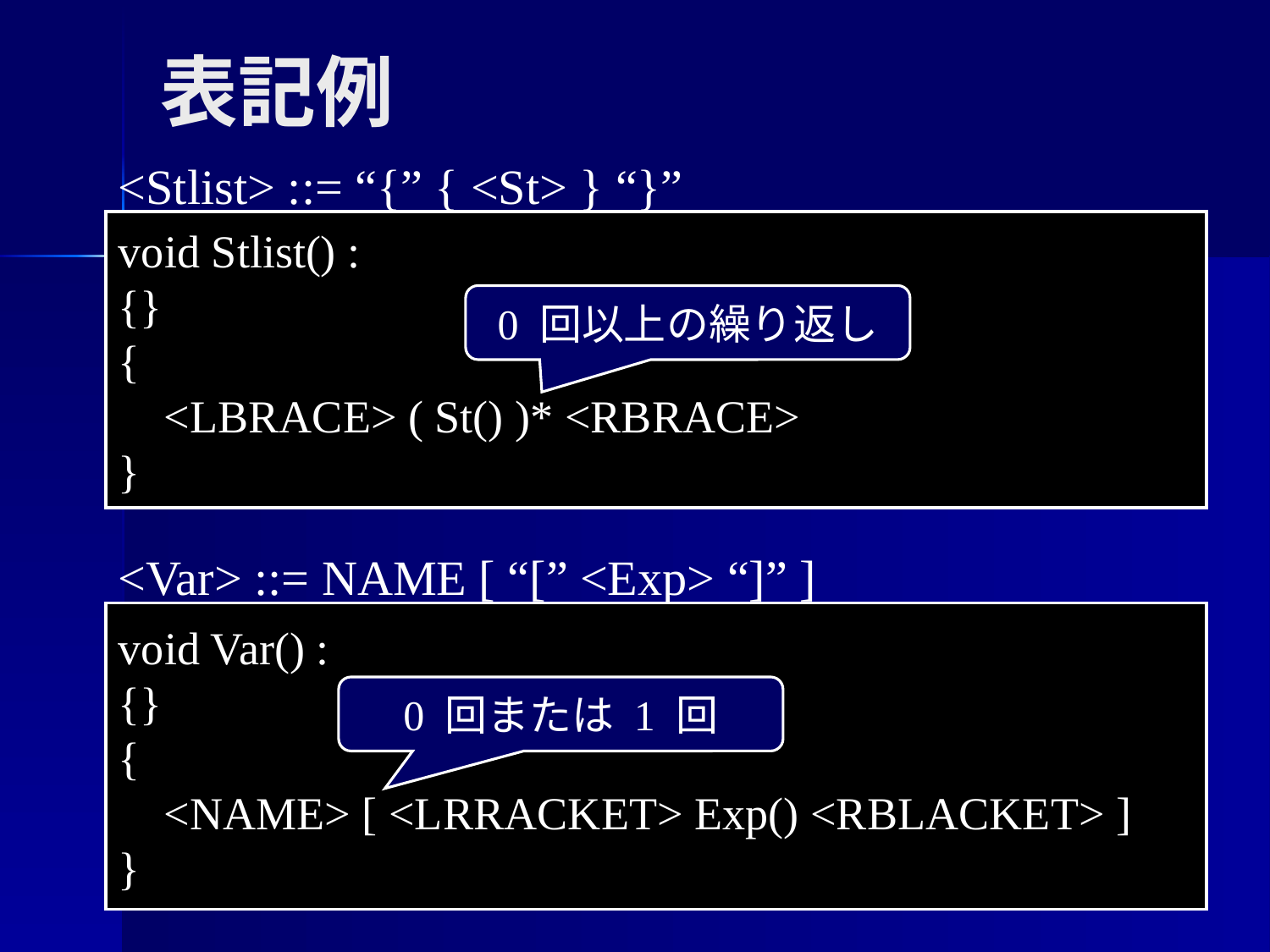

表記例
<Stlist> ::= “{” { <St> } “}”
void Stlist() :
{}
{
    <LBRACE> ( St() )* <RBRACE>
}
0 回以上の繰り返し
<Var> ::= NAME [ “[” <Exp> “]” ]
void Var() :
{}
{
    <NAME> [ <LRRACKET> Exp() <RBLACKET> ]
}
0 回または 1 回